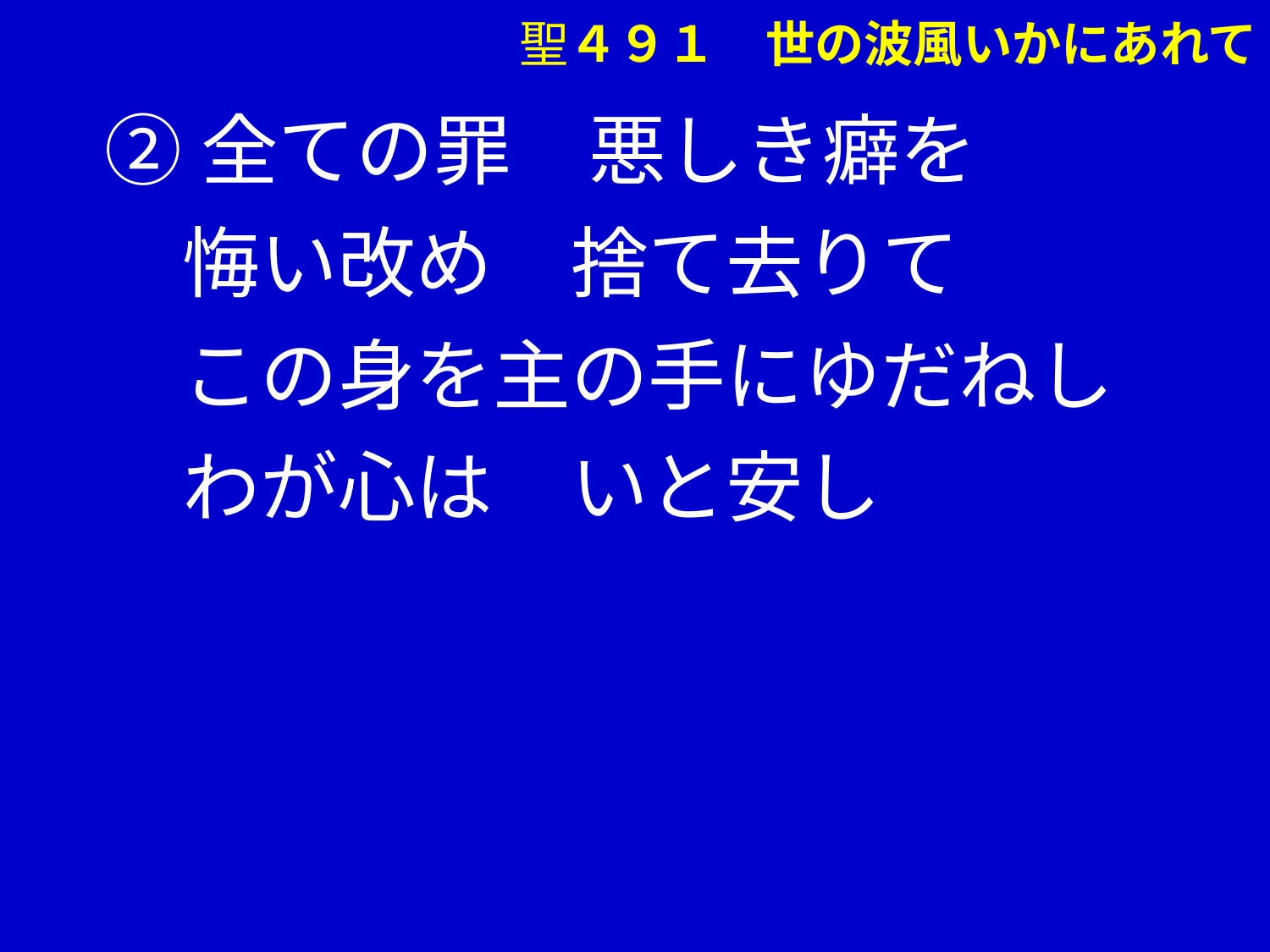

②全ての罪　悪しき癖を
	悔い改め　捨て去りて
	この身を主の手にゆだねし
	わが心は　いと安し
聖４９１　世の波風いかにあれて